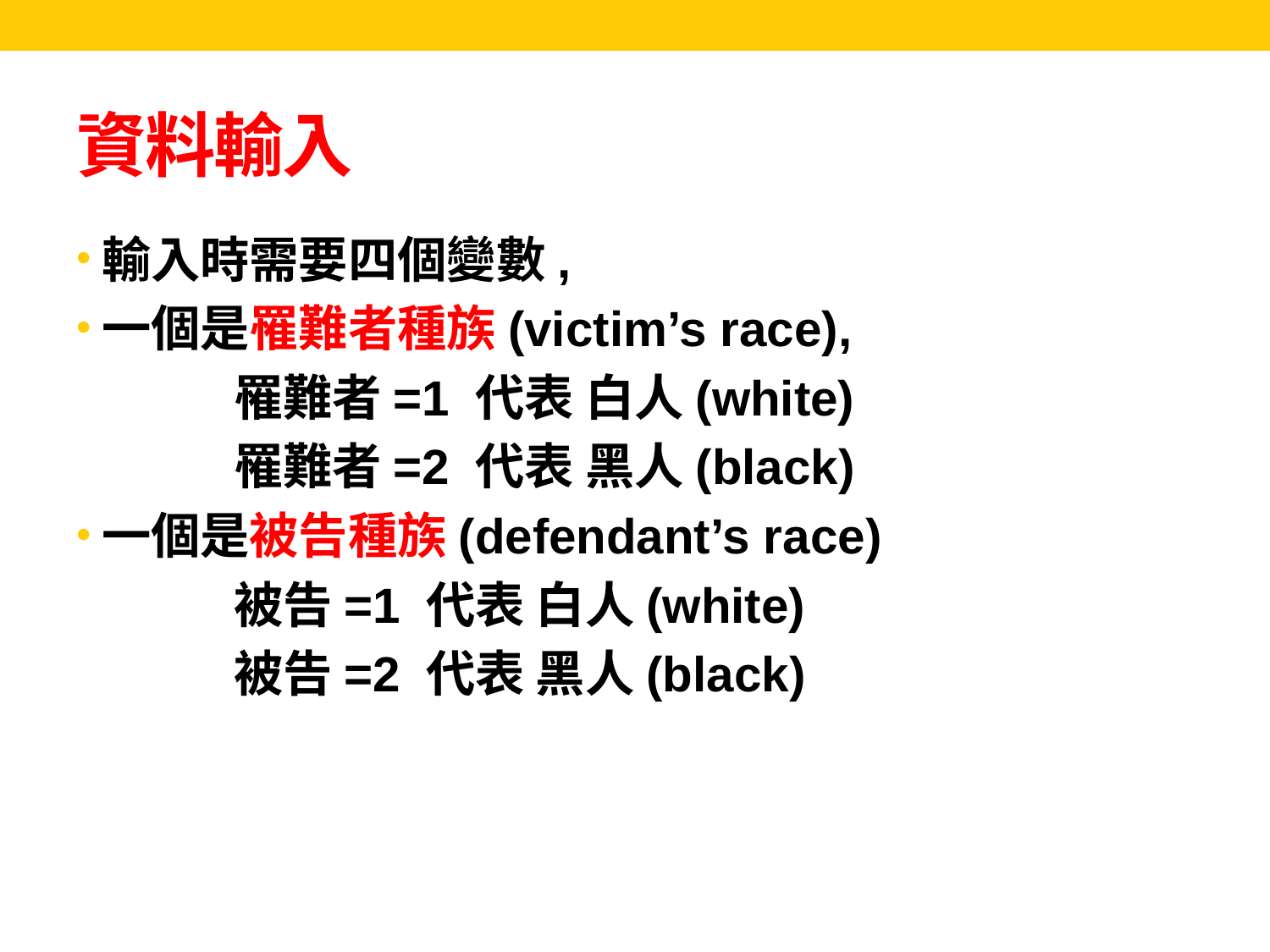

# 資料輸入
輸入時需要四個變數,
一個是罹難者種族(victim’s race),
             罹難者=1 代表 白人(white)
             罹難者=2 代表 黑人(black)
一個是被告種族(defendant’s race)
             被告=1 代表 白人(white)
             被告=2 代表 黑人(black)